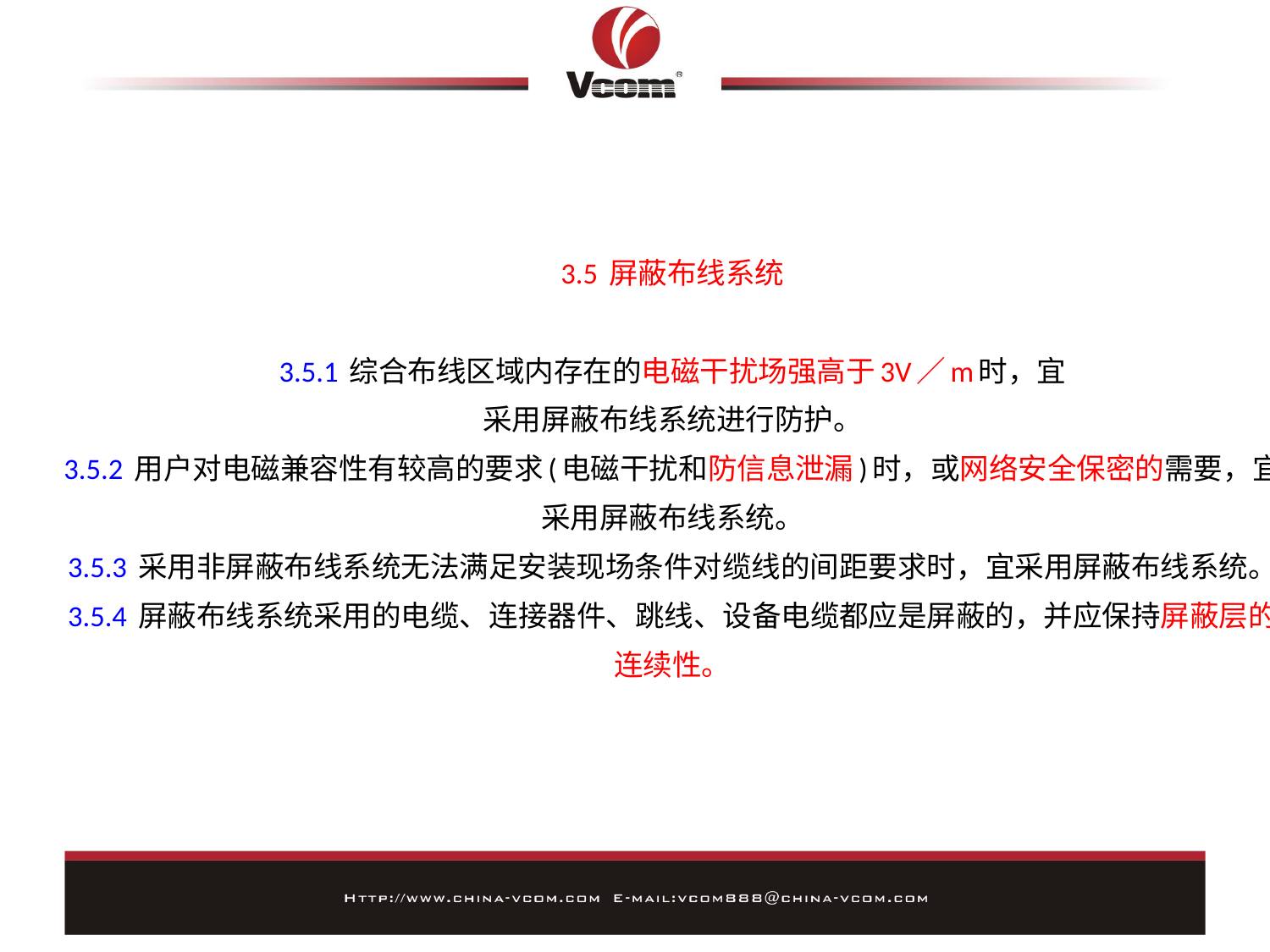

# 3.5 屏蔽布线系统 3.5.1 综合布线区域内存在的电磁干扰场强高于3V／m时，宜 采用屏蔽布线系统进行防护。 3.5.2 用户对电磁兼容性有较高的要求(电磁干扰和防信息泄漏)时，或网络安全保密的需要，宜采用屏蔽布线系统。 3.5.3 采用非屏蔽布线系统无法满足安装现场条件对缆线的间距要求时，宜采用屏蔽布线系统。 3.5.4 屏蔽布线系统采用的电缆、连接器件、跳线、设备电缆都应是屏蔽的，并应保持屏蔽层的连续性。